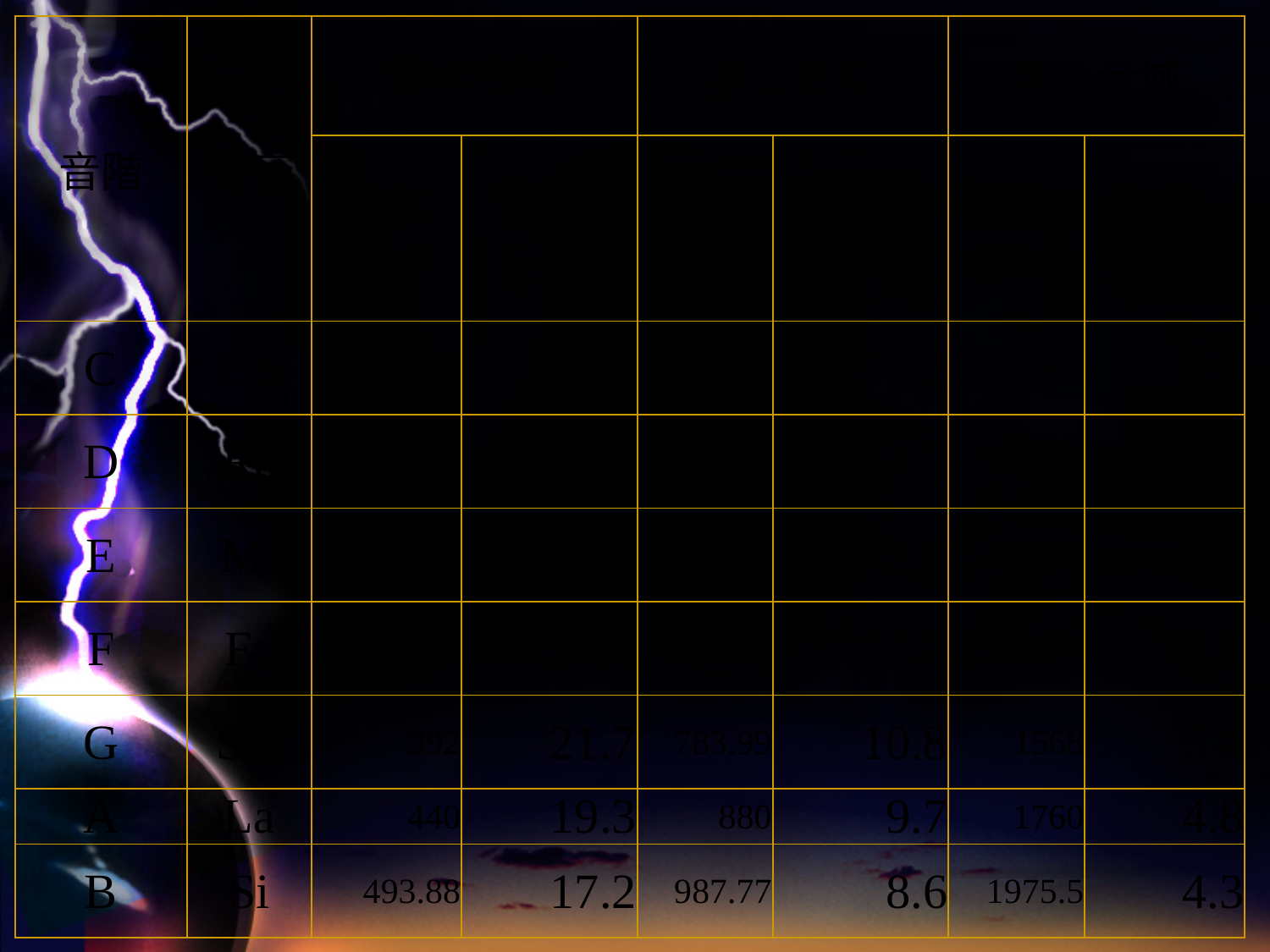

| 音階 | 發音 | 第4音域 |  | 第5音域 |  | 第6音域 |  |
| --- | --- | --- | --- | --- | --- | --- | --- |
|  |  | 頻率(Hz) | 管長(cm) | 頻率(Hz) | 管長(cm) | 頻率(Hz) | 管長(cm) |
| C | Do | 261.63 | 32.5 | 523.25 | 16.2 | 1046.5 | 8.1 |
| D | Re | 293.66 | 28.9 | 587.33 | 14.5 | 1174.7 | 7.2 |
| E | Mi | 329.63 | 25.8 | 659.26 | 12.9 | 1318.5 | 6.4 |
| F | Fa | 349.23 | 24.3 | 698.46 | 12.2 | 1396.9 | 6.1 |
| G | Sol | 392 | 21.7 | 783.99 | 10.8 | 1568 | 5.4 |
| A | La | 440 | 19.3 | 880 | 9.7 | 1760 | 4.8 |
| B | Si | 493.88 | 17.2 | 987.77 | 8.6 | 1975.5 | 4.3 |